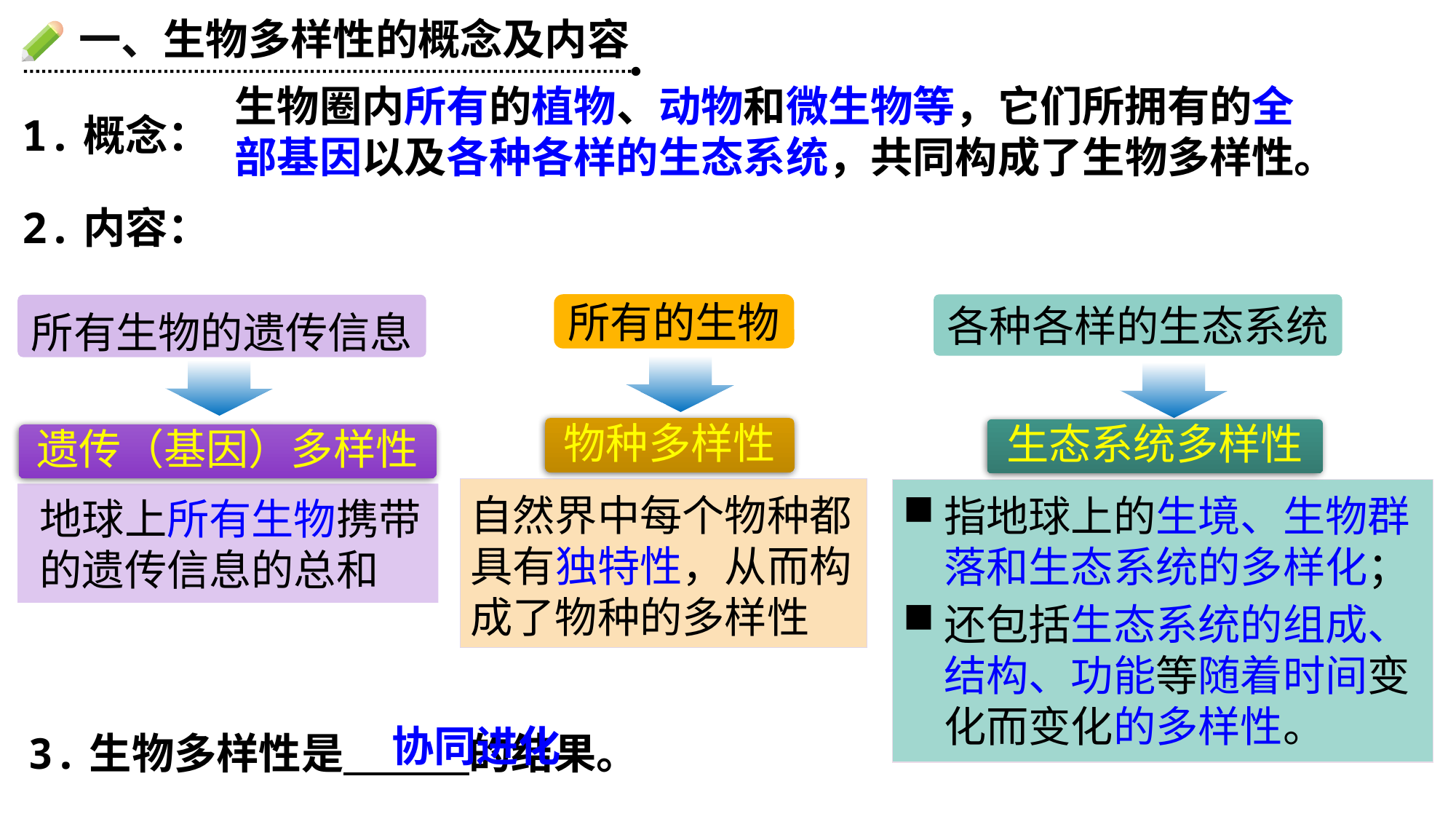

一、生物多样性的概念及内容

生物圈内所有的植物、动物和微生物等，它们所拥有的全部基因以及各种各样的生态系统，共同构成了生物多样性。
1.概念：
2.内容：
所有的生物
各种各样的生态系统
所有生物的遗传信息

物种多样性
生态系统多样性
遗传（基因）多样性
自然界中每个物种都具有独特性，从而构成了物种的多样性
指地球上的生境、生物群落和生态系统的多样化；
还包括生态系统的组成、结构、功能等随着时间变化而变化的多样性。

地球上所有生物携带的遗传信息的总和
协同进化
3.生物多样性是             的结果。